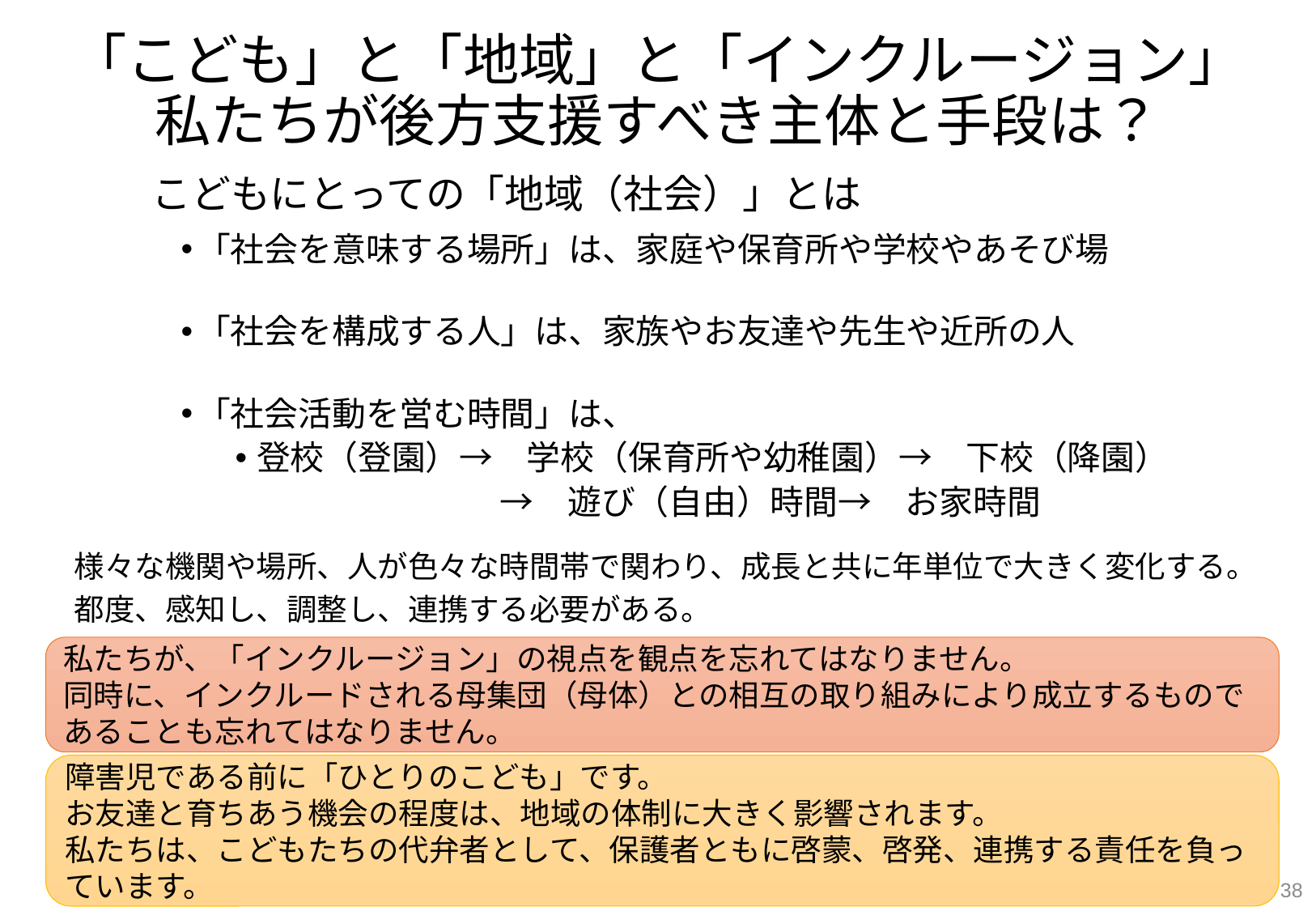

# 「こども」と「地域」と「インクルージョン」 私たちが後方支援すべき主体と手段は？
こどもにとっての「地域（社会）」とは
「社会を意味する場所」は、家庭や保育所や学校やあそび場

「社会を構成する人」は、家族やお友達や先生や近所の人

「社会活動を営む時間」は、
登校（登園）→　学校（保育所や幼稚園）→　下校（降園）
　　　　　　　　→　遊び（自由）時間→　お家時間
　様々な機関や場所、人が色々な時間帯で関わり、成長と共に年単位で大きく変化する。
　都度、感知し、調整し、連携する必要がある。
私たちが、「インクルージョン」の視点を観点を忘れてはなりません。
同時に、インクルードされる母集団（母体）との相互の取り組みにより成立するものであることも忘れてはなりません。
障害児である前に「ひとりのこども」です。
お友達と育ちあう機会の程度は、地域の体制に大きく影響されます。
私たちは、こどもたちの代弁者として、保護者ともに啓蒙、啓発、連携する責任を負っています。
38